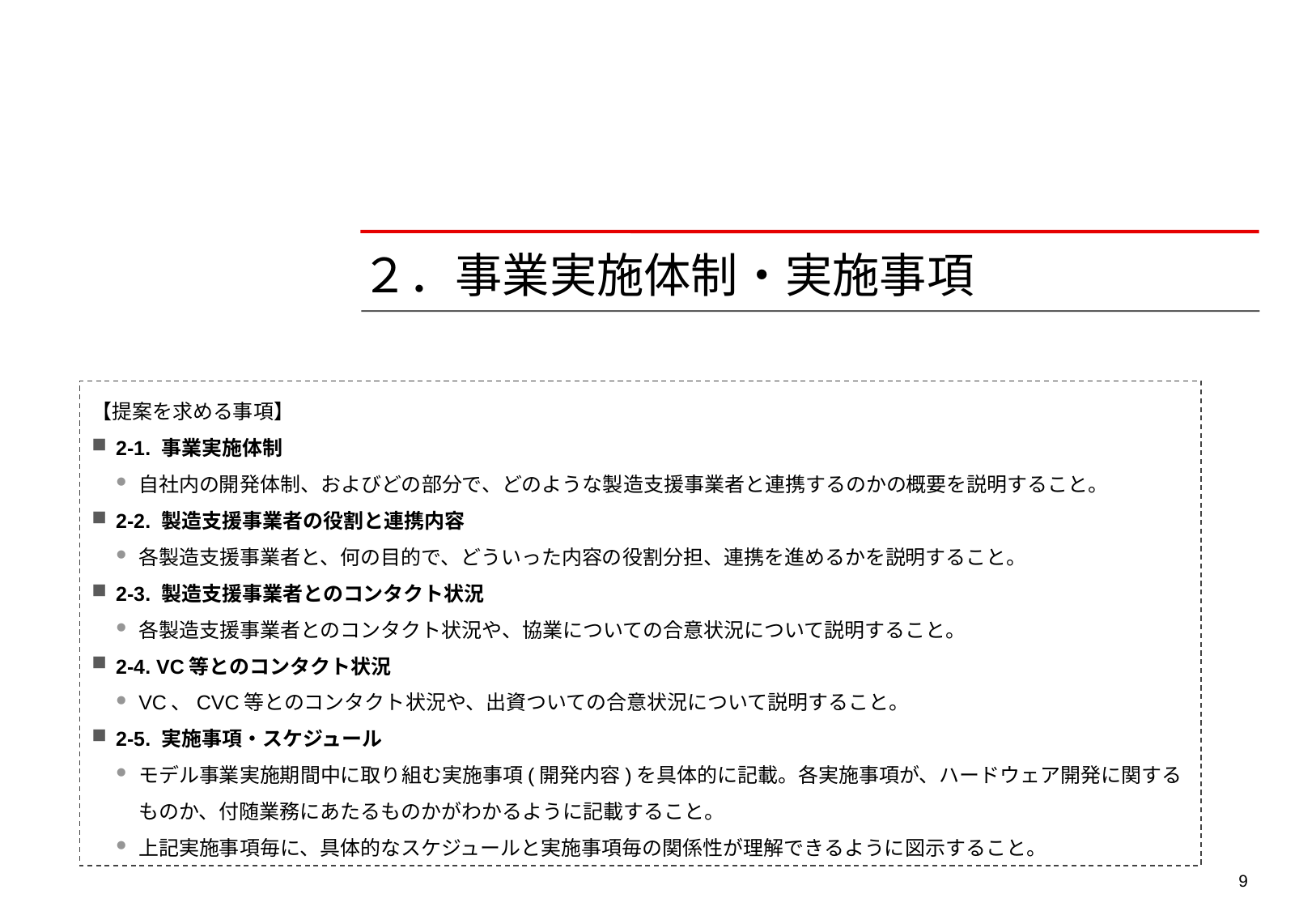

# ２．事業実施体制・実施事項
【提案を求める事項】
2-1. 事業実施体制
自社内の開発体制、およびどの部分で、どのような製造支援事業者と連携するのかの概要を説明すること。
2-2. 製造支援事業者の役割と連携内容
各製造支援事業者と、何の目的で、どういった内容の役割分担、連携を進めるかを説明すること。
2-3. 製造支援事業者とのコンタクト状況
各製造支援事業者とのコンタクト状況や、協業についての合意状況について説明すること。
2-4. VC等とのコンタクト状況
VC、CVC等とのコンタクト状況や、出資ついての合意状況について説明すること。
2-5. 実施事項・スケジュール
モデル事業実施期間中に取り組む実施事項(開発内容)を具体的に記載。各実施事項が、ハードウェア開発に関するものか、付随業務にあたるものかがわかるように記載すること。
上記実施事項毎に、具体的なスケジュールと実施事項毎の関係性が理解できるように図示すること。